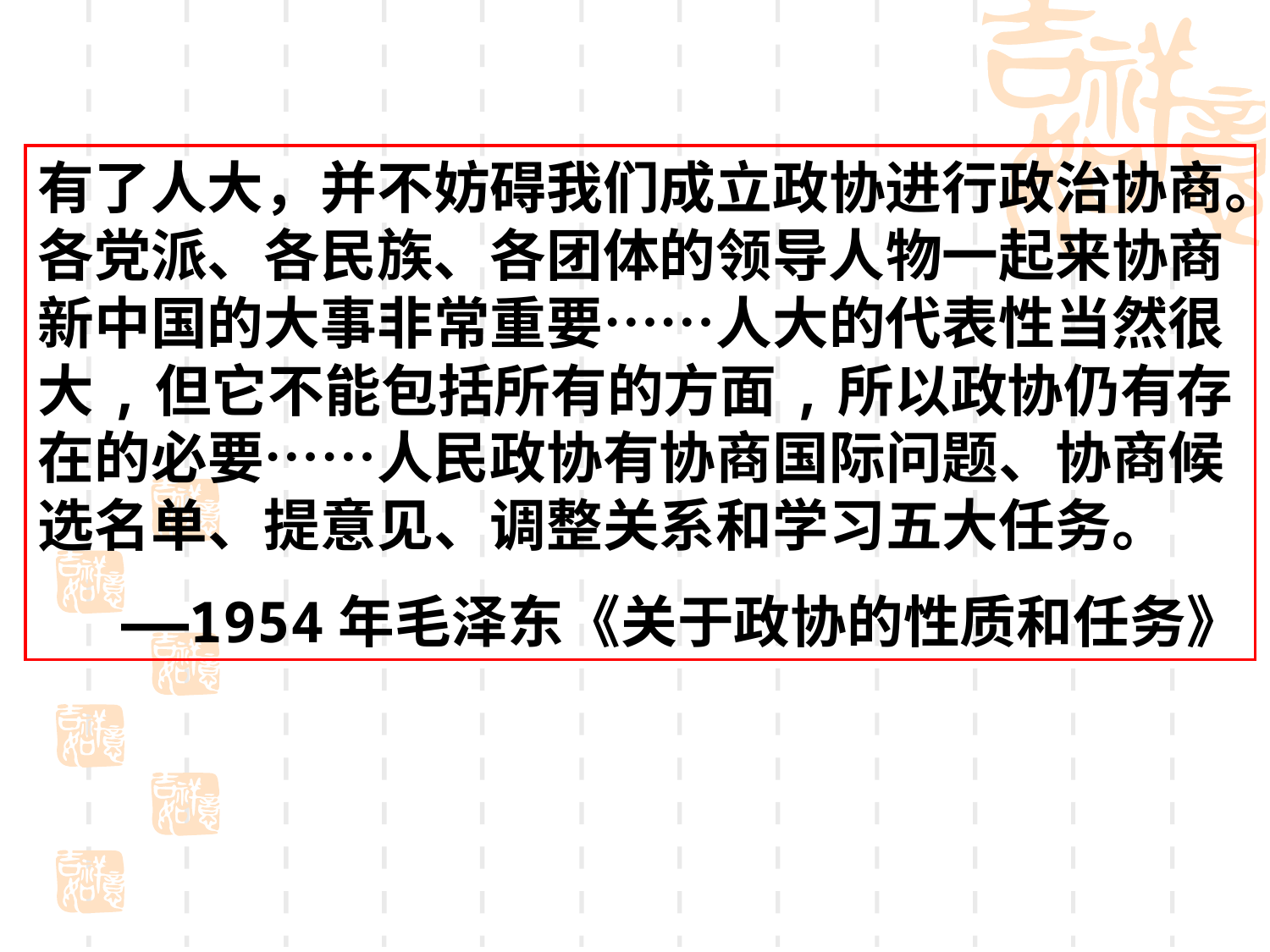

有了人大，并不妨碍我们成立政协进行政治协商。各党派、各民族、各团体的领导人物一起来协商新中国的大事非常重要……人大的代表性当然很大,但它不能包括所有的方面,所以政协仍有存在的必要……人民政协有协商国际问题、协商候选名单、提意见、调整关系和学习五大任务。
——1954年毛泽东《关于政协的性质和任务》